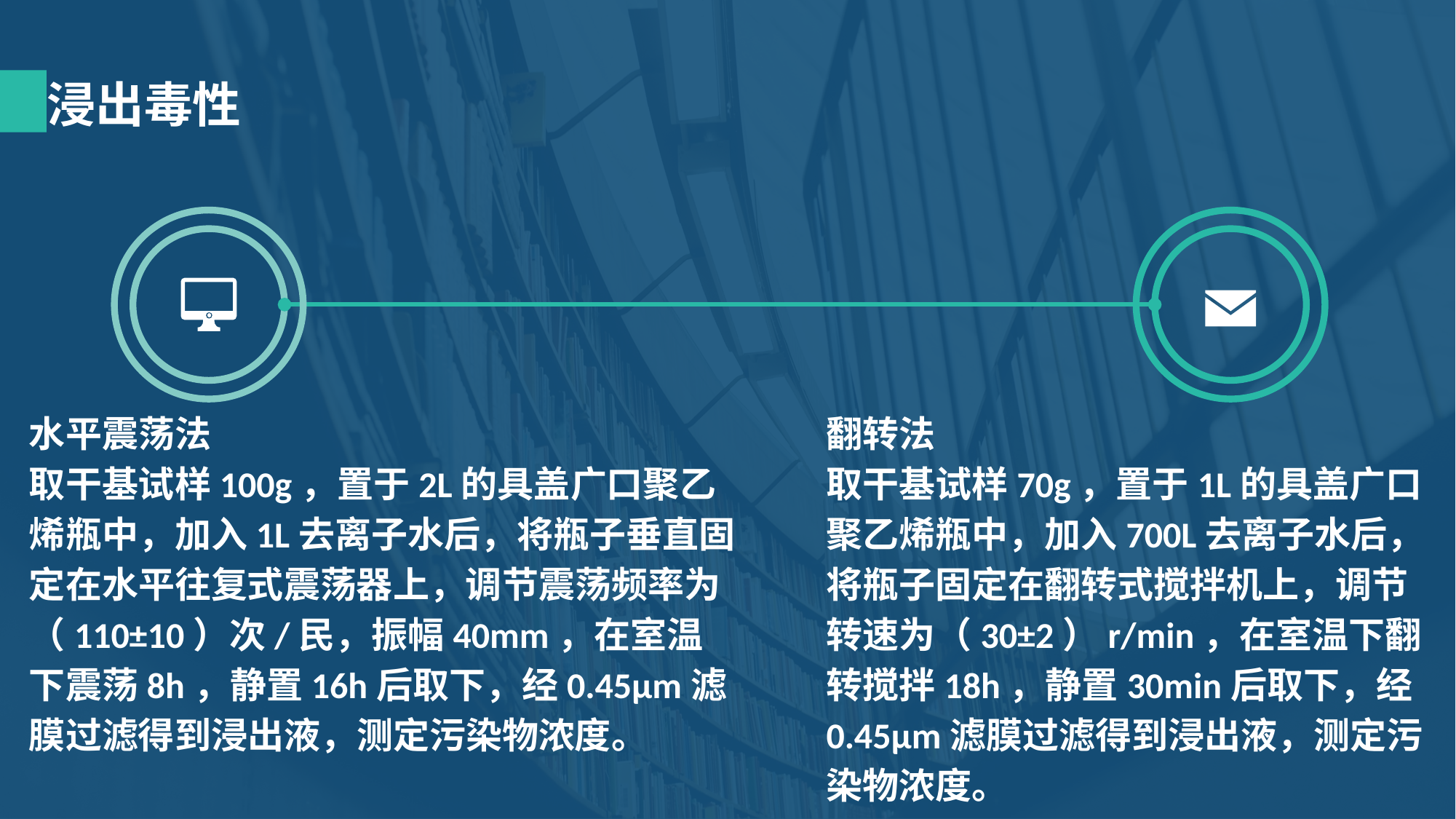

浸出毒性

水平震荡法
取干基试样100g，置于2L的具盖广口聚乙烯瓶中，加入1L去离子水后，将瓶子垂直固定在水平往复式震荡器上，调节震荡频率为（110±10）次/民，振幅40mm，在室温下震荡8h，静置16h后取下，经0.45μm滤膜过滤得到浸出液，测定污染物浓度。
翻转法
取干基试样70g，置于1L的具盖广口聚乙烯瓶中，加入700L去离子水后，将瓶子固定在翻转式搅拌机上，调节转速为（30±2）r/min，在室温下翻转搅拌18h，静置30min后取下，经0.45μm滤膜过滤得到浸出液，测定污染物浓度。